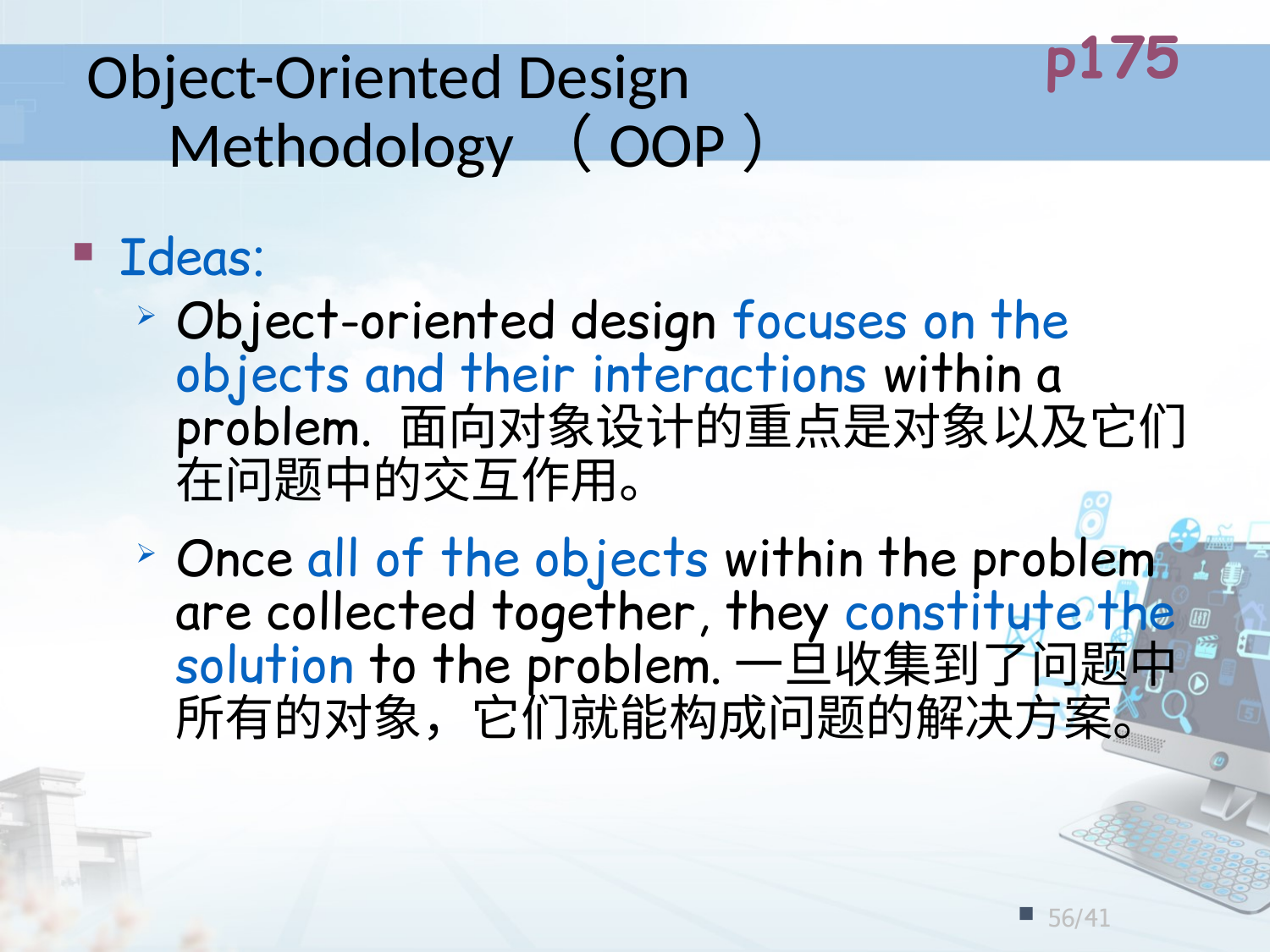

p175
# Object-Oriented Design Methodology（OOP）
Ideas:
Object-oriented design focuses on the objects and their interactions within a problem. 面向对象设计的重点是对象以及它们在问题中的交互作用。
Once all of the objects within the problem are collected together, they constitute the solution to the problem.一旦收集到了问题中所有的对象，它们就能构成问题的解决方案。
56/41